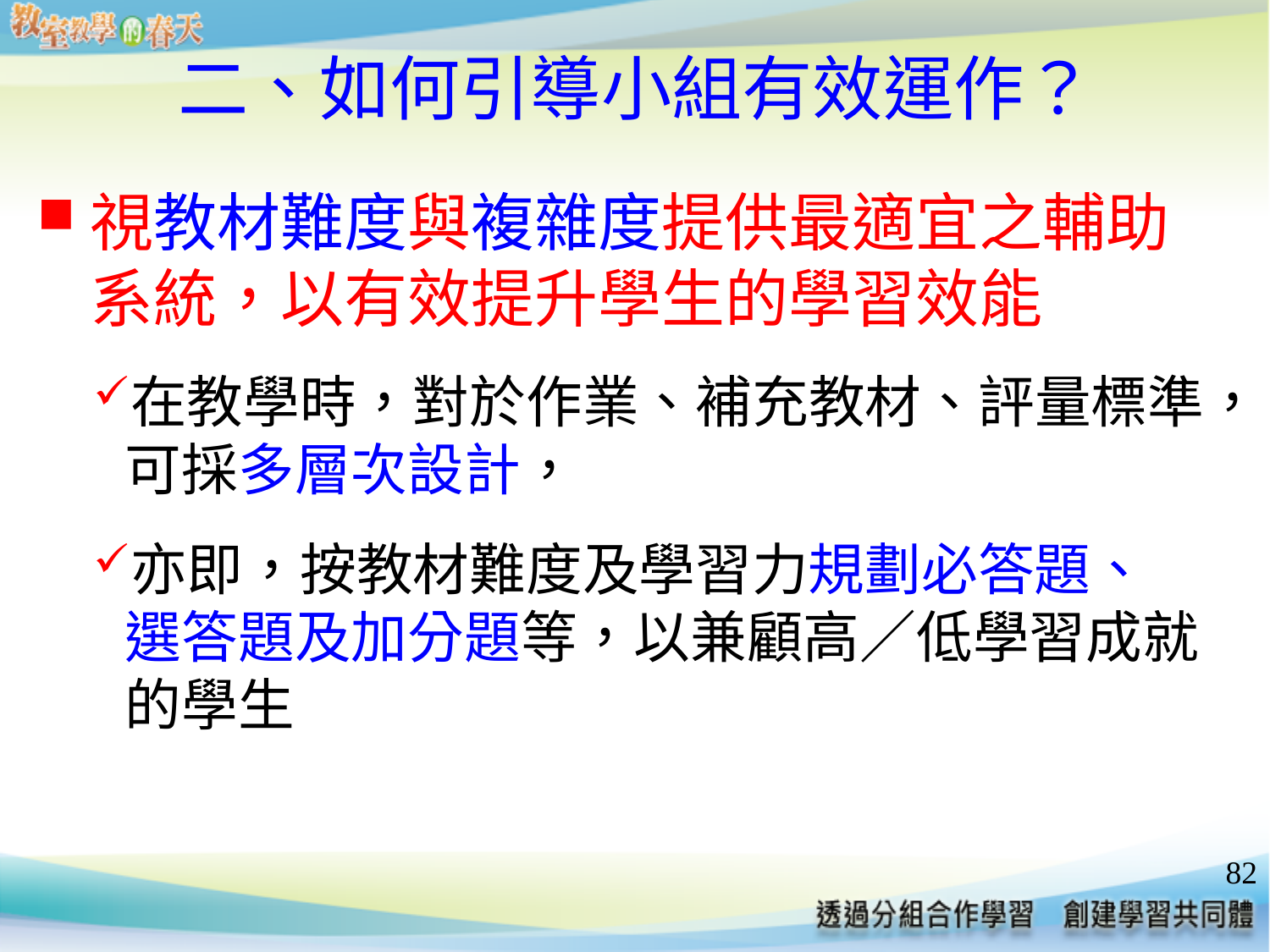

# 二、如何引導小組有效運作？
視教材難度與複雜度提供最適宜之輔助系統，以有效提升學生的學習效能
在教學時，對於作業、補充教材、評量標準，可採多層次設計，
亦即，按教材難度及學習力規劃必答題、
選答題及加分題等，以兼顧高／低學習成就的學生
82